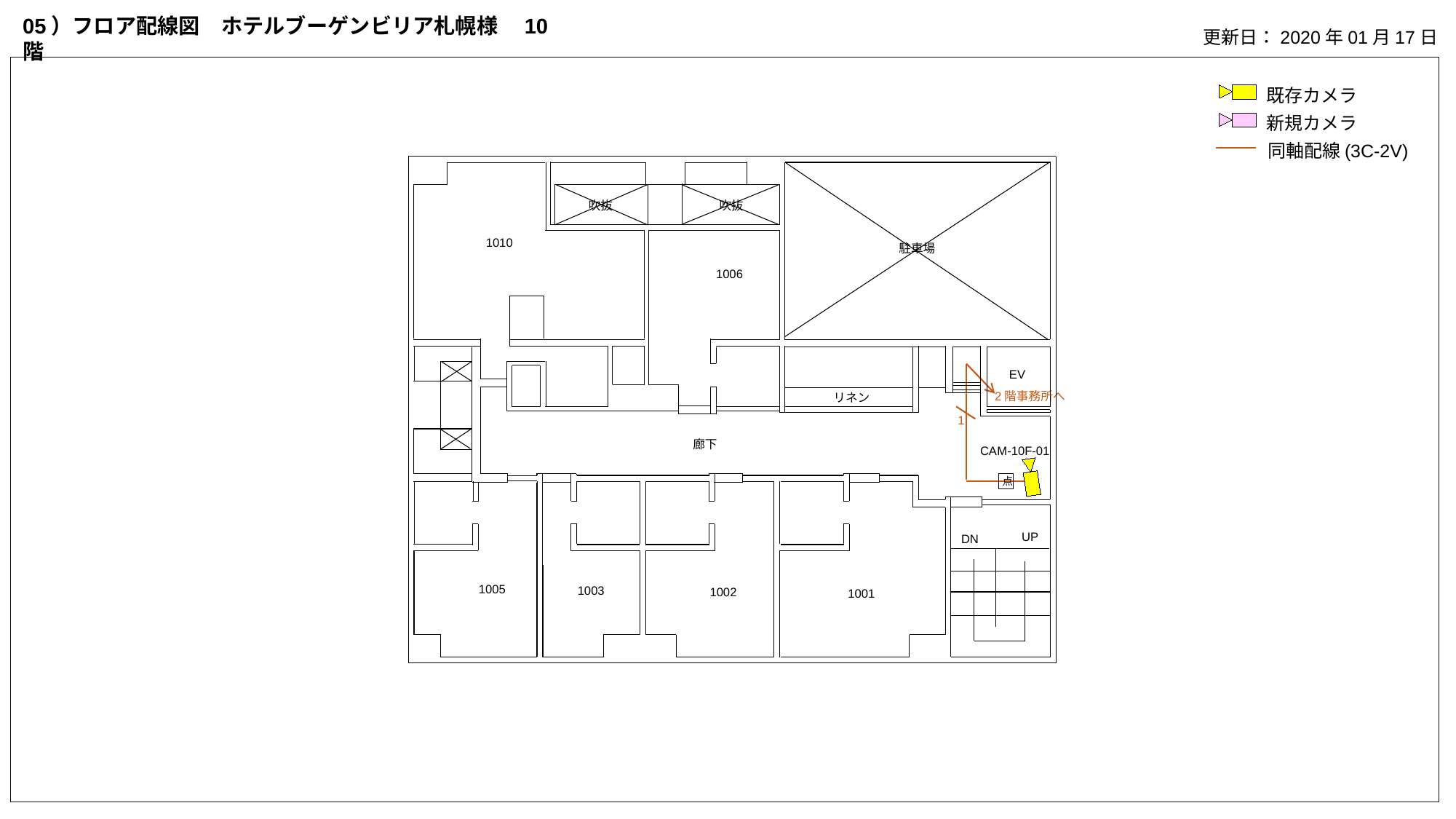

更新日：2020年01月17日
05）フロア配線図　ホテルブーゲンビリア札幌様　10階

既存カメラ

新規カメラ

同軸配線(3C-2V)
吹抜
吹抜
1010
駐車場
1006
EV
リネン
廊下

点
UP
DN
1005
1003
1002
1001
2階事務所へ
1
CAM-10F-01